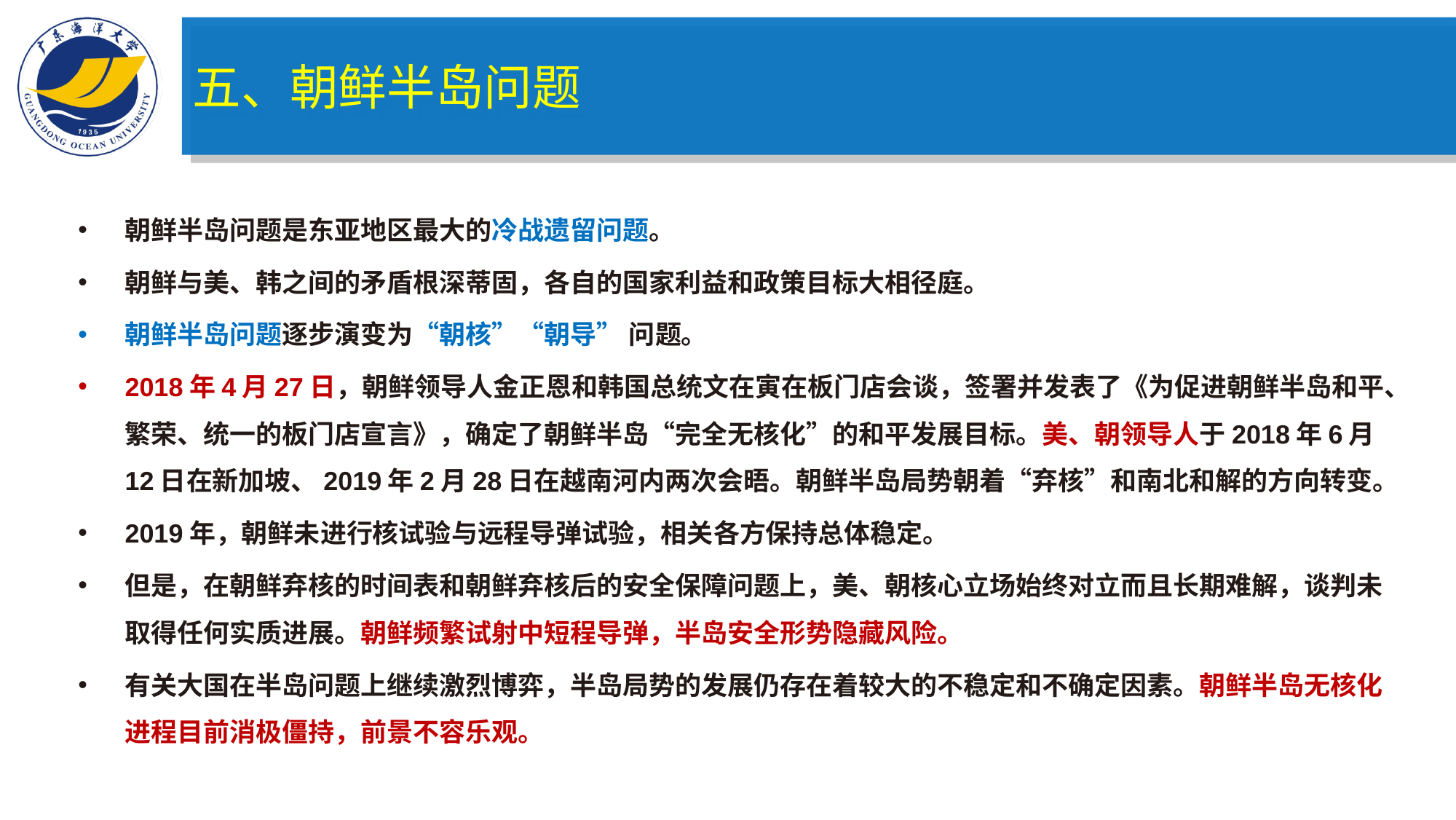

五、朝鲜半岛问题
朝鲜半岛问题是东亚地区最大的冷战遗留问题。
朝鲜与美、韩之间的矛盾根深蒂固，各自的国家利益和政策目标大相径庭。
朝鲜半岛问题逐步演变为“朝核”“朝导” 问题。
2018年4月27日，朝鲜领导人金正恩和韩国总统文在寅在板门店会谈，签署并发表了《为促进朝鲜半岛和平、繁荣、统一的板门店宣言》，确定了朝鲜半岛“完全无核化”的和平发展目标。美、朝领导人于2018年6月12日在新加坡、2019年2月28日在越南河内两次会晤。朝鲜半岛局势朝着“弃核”和南北和解的方向转变。
2019年，朝鲜未进行核试验与远程导弹试验，相关各方保持总体稳定。
但是，在朝鲜弃核的时间表和朝鲜弃核后的安全保障问题上，美、朝核心立场始终对立而且长期难解，谈判未取得任何实质进展。朝鲜频繁试射中短程导弹，半岛安全形势隐藏风险。
有关大国在半岛问题上继续激烈博弈，半岛局势的发展仍存在着较大的不稳定和不确定因素。朝鲜半岛无核化进程目前消极僵持，前景不容乐观。